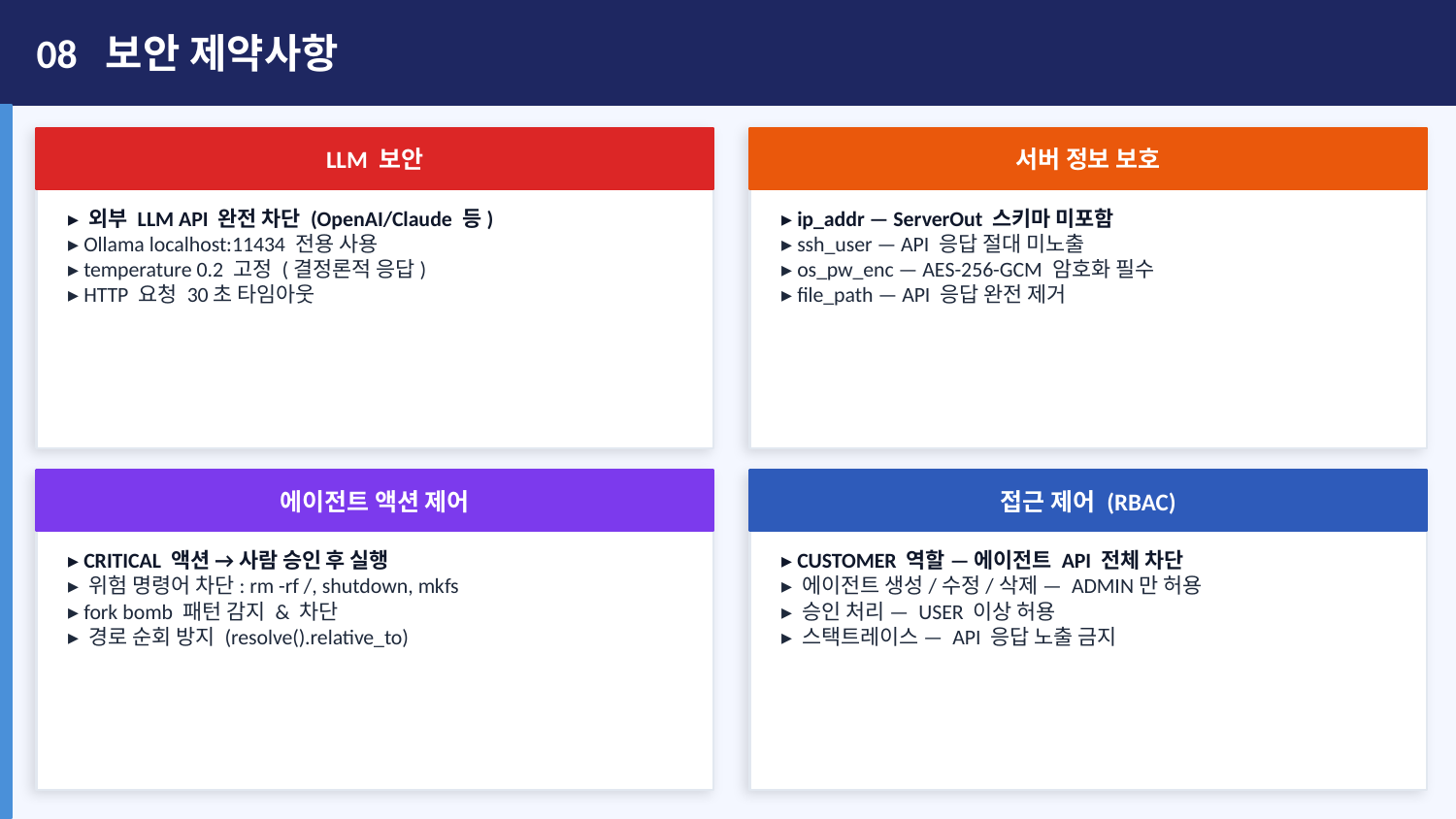

08  보안 제약사항

LLM 보안

서버 정보 보호
▸ 외부 LLM API 완전 차단 (OpenAI/Claude 등)
▸ Ollama localhost:11434 전용 사용
▸ temperature 0.2 고정 (결정론적 응답)
▸ HTTP 요청 30초 타임아웃
▸ ip_addr — ServerOut 스키마 미포함
▸ ssh_user — API 응답 절대 미노출
▸ os_pw_enc — AES-256-GCM 암호화 필수
▸ file_path — API 응답 완전 제거

에이전트 액션 제어

접근 제어 (RBAC)
▸ CRITICAL 액션 → 사람 승인 후 실행
▸ 위험 명령어 차단: rm -rf /, shutdown, mkfs
▸ fork bomb 패턴 감지 & 차단
▸ 경로 순회 방지 (resolve().relative_to)
▸ CUSTOMER 역할 — 에이전트 API 전체 차단
▸ 에이전트 생성/수정/삭제 — ADMIN만 허용
▸ 승인 처리 — USER 이상 허용
▸ 스택트레이스 — API 응답 노출 금지